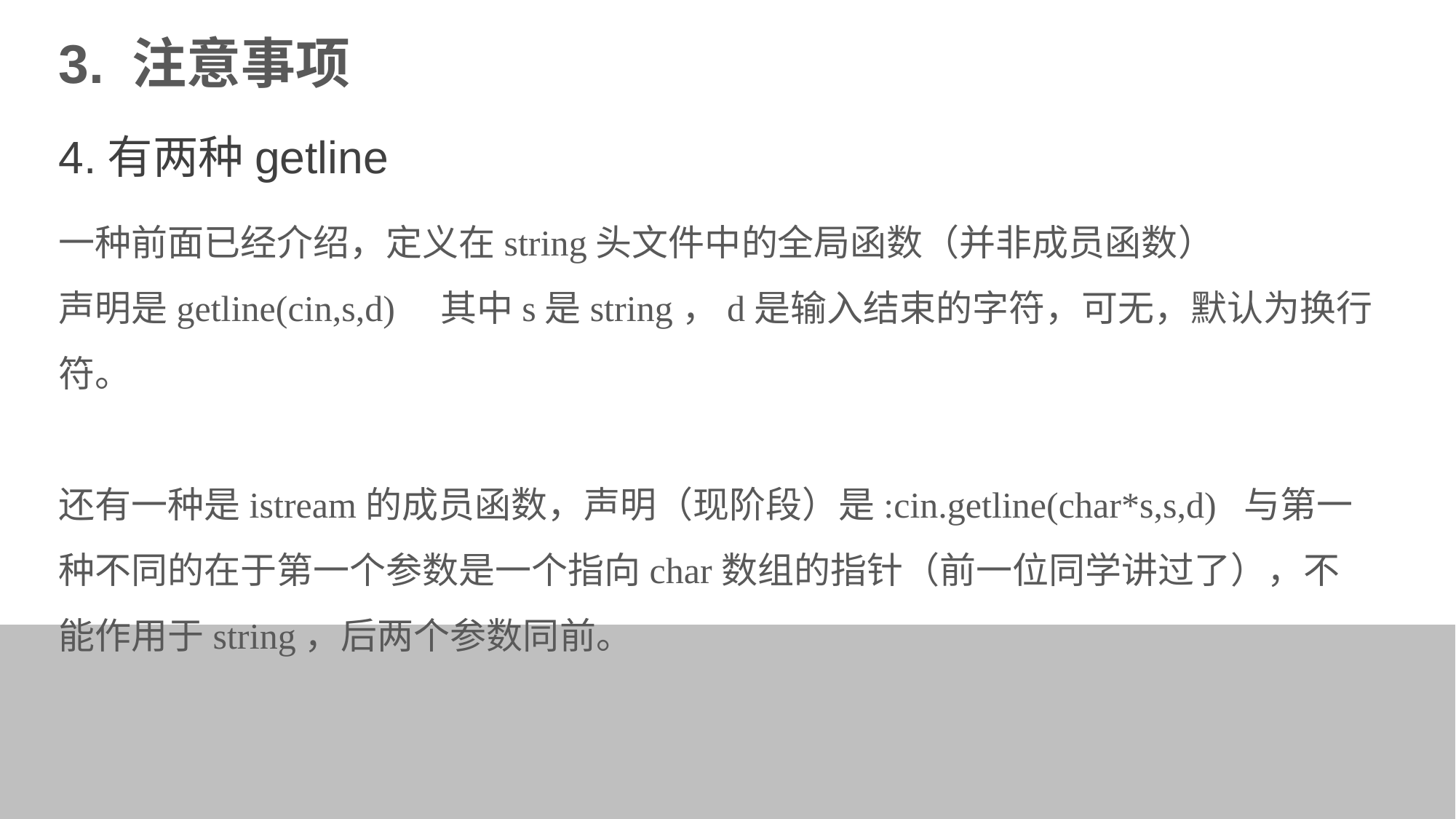

3. 注意事项
4.有两种getline
一种前面已经介绍，定义在string头文件中的全局函数（并非成员函数）
声明是getline(cin,s,d)    其中s是string，d是输入结束的字符，可无，默认为换行符。

还有一种是istream的成员函数，声明（现阶段）是:cin.getline(char*s,s,d)  与第一种不同的在于第一个参数是一个指向char数组的指针（前一位同学讲过了），不能作用于string，后两个参数同前。

39